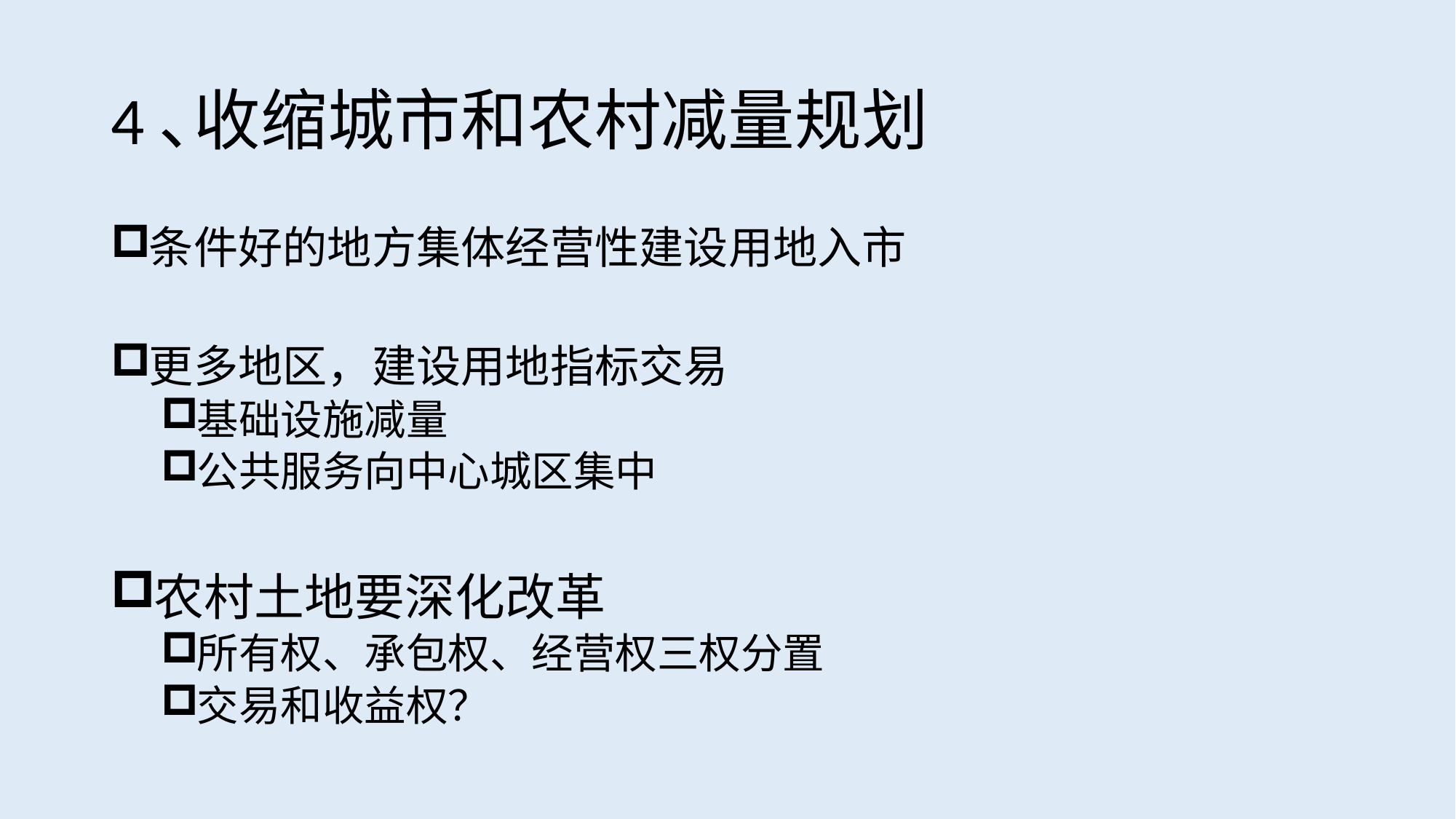

# 4､收缩城市和农村减量规划
条件好的地方集体经营性建设用地入市

更多地区，建设用地指标交易
基础设施减量
公共服务向中心城区集中

农村土地要深化改革
所有权、承包权、经营权三权分置
交易和收益权？